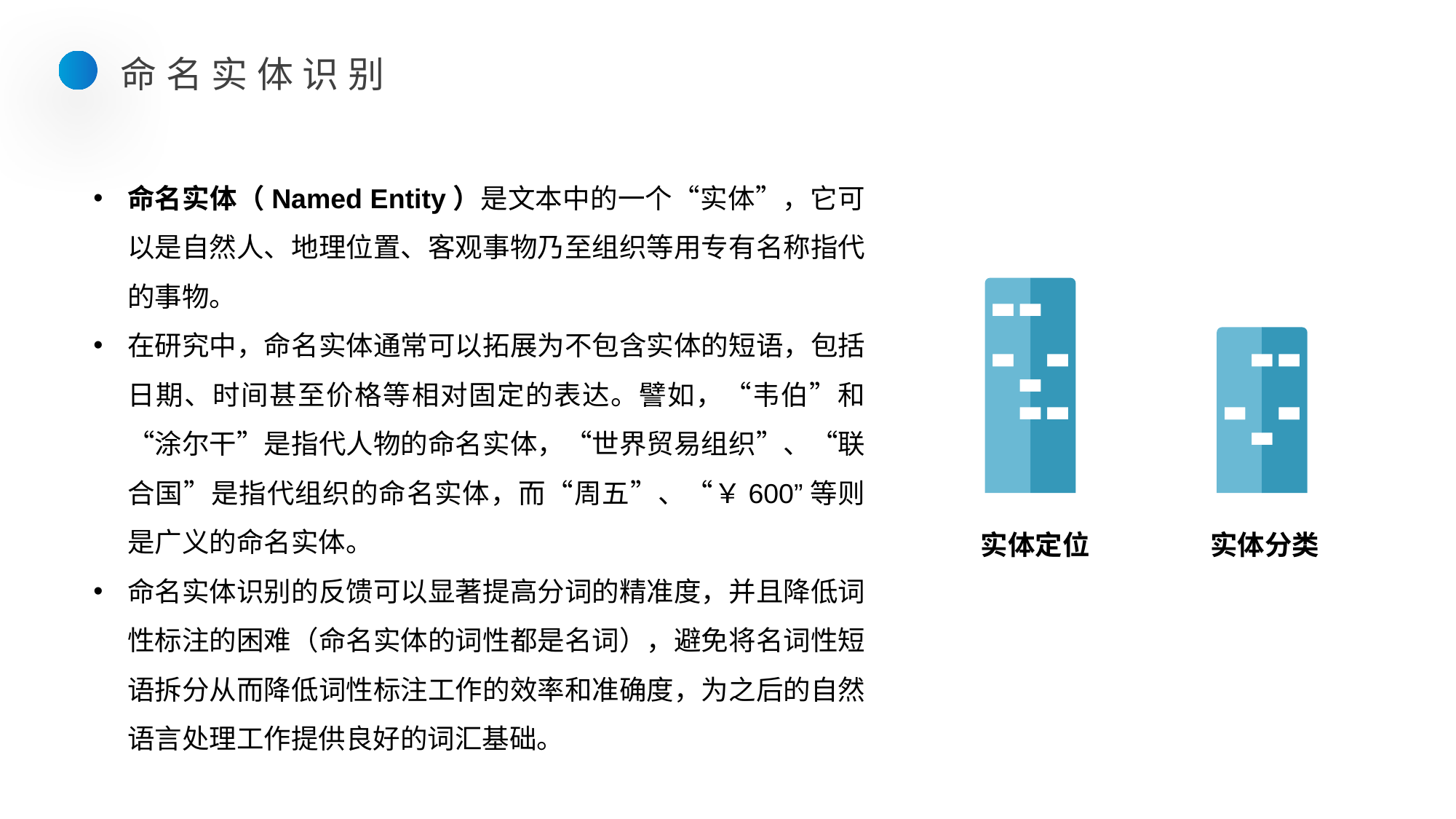

命名实体识别

命名实体（Named Entity）是文本中的一个“实体”，它可以是自然人、地理位置、客观事物乃至组织等用专有名称指代的事物。
在研究中，命名实体通常可以拓展为不包含实体的短语，包括日期、时间甚至价格等相对固定的表达。譬如，“韦伯”和“涂尔干”是指代人物的命名实体，“世界贸易组织”、“联合国”是指代组织的命名实体，而“周五”、“￥600”等则是广义的命名实体。
命名实体识别的反馈可以显著提高分词的精准度，并且降低词性标注的困难（命名实体的词性都是名词），避免将名词性短语拆分从而降低词性标注工作的效率和准确度，为之后的自然语言处理工作提供良好的词汇基础。

实体定位
实体分类